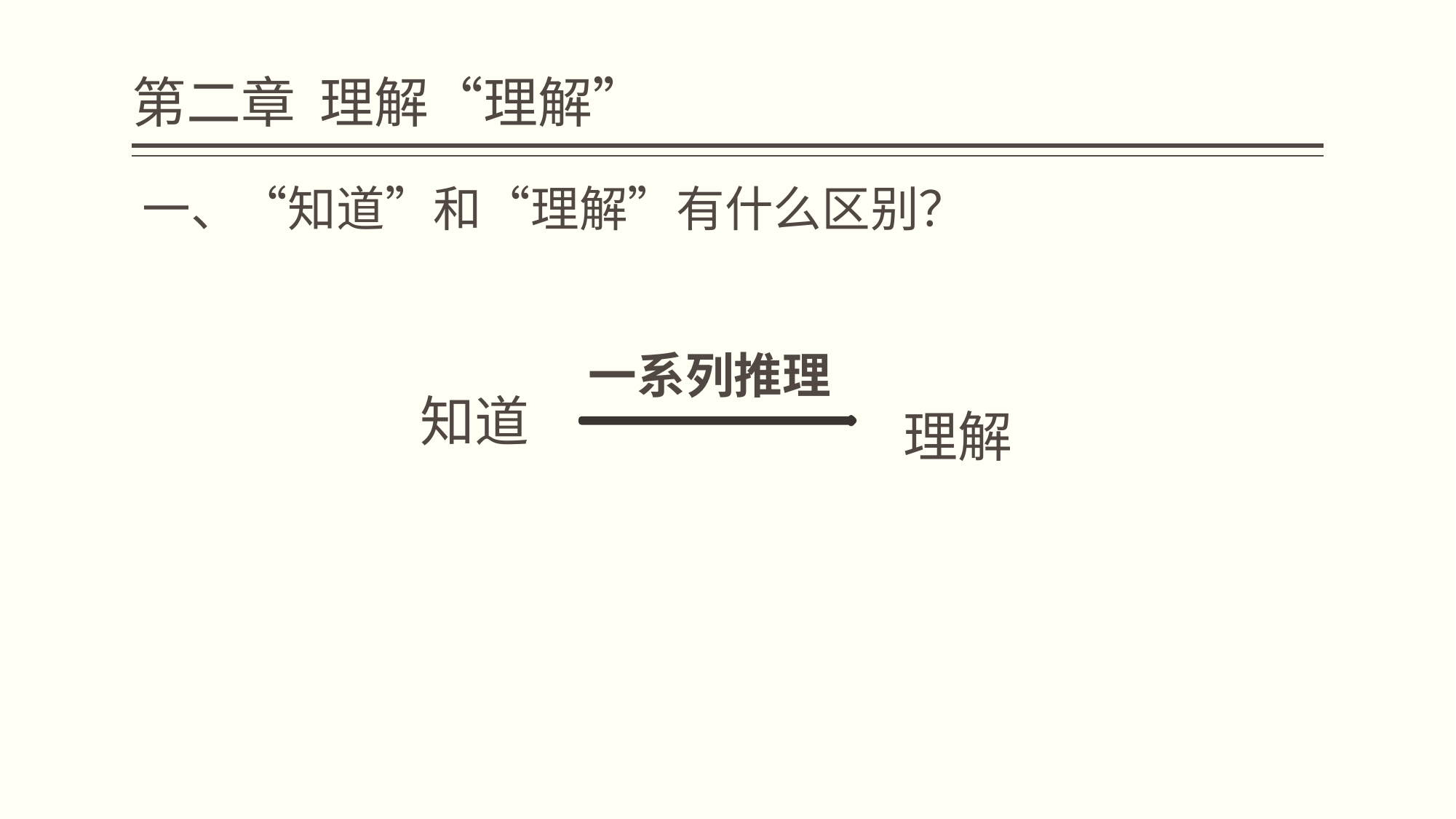

# 第二章  理解“理解”
一、“知道”和“理解”有什么区别？
 一系列推理
知道
理解